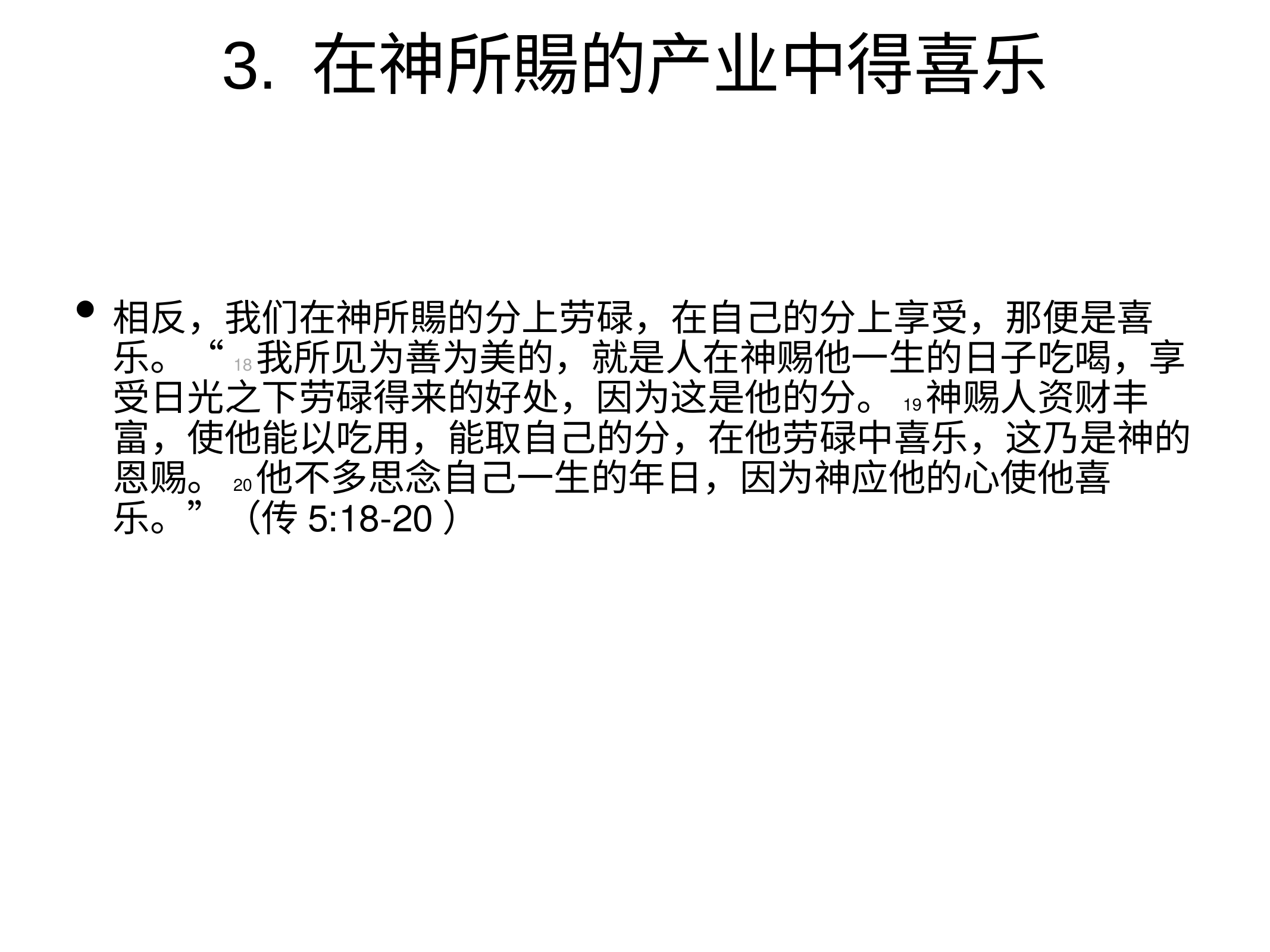

# 3. 在神所𧶽的产业中得喜乐

相反，我们在神所𧶽的分上劳碌，在自己的分上享受，那便是喜乐。“18我所见为善为美的，就是人在神赐他一生的日子吃喝，享受日光之下劳碌得来的好处，因为这是他的分。19神赐人资财丰富，使他能以吃用，能取自己的分，在他劳碌中喜乐，这乃是神的恩赐。20他不多思念自己一生的年日，因为神应他的心使他喜乐。”（传5:18-20）